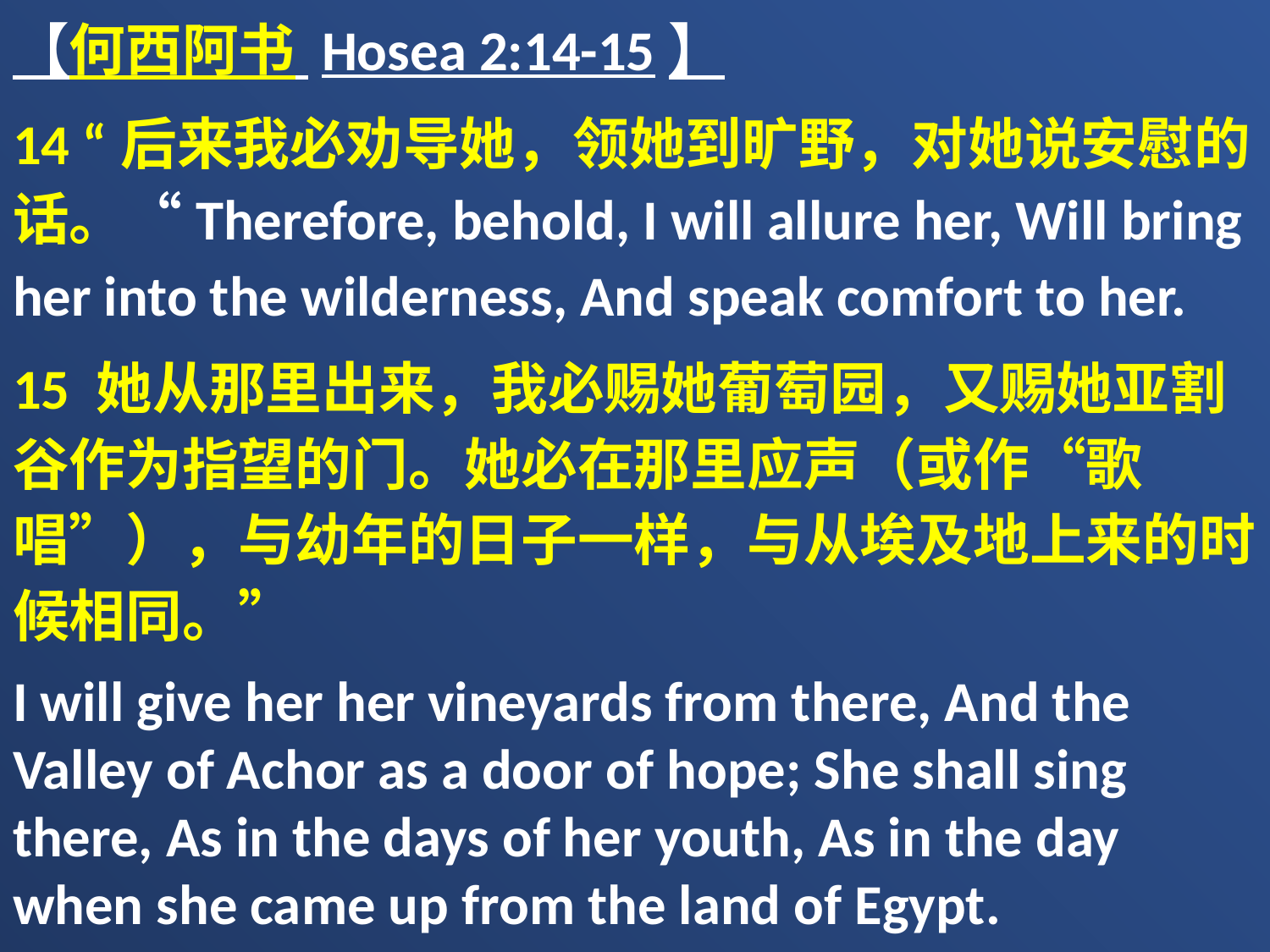

【何西阿书 Hosea 2:14-15】
14 “后来我必劝导她，领她到旷野，对她说安慰的话。“Therefore, behold, I will allure her, Will bring her into the wilderness, And speak comfort to her.
15 她从那里出来，我必赐她葡萄园，又赐她亚割谷作为指望的门。她必在那里应声（或作“歌唱”），与幼年的日子一样，与从埃及地上来的时候相同。”
I will give her her vineyards from there, And the Valley of Achor as a door of hope; She shall sing there, As in the days of her youth, As in the day when she came up from the land of Egypt.